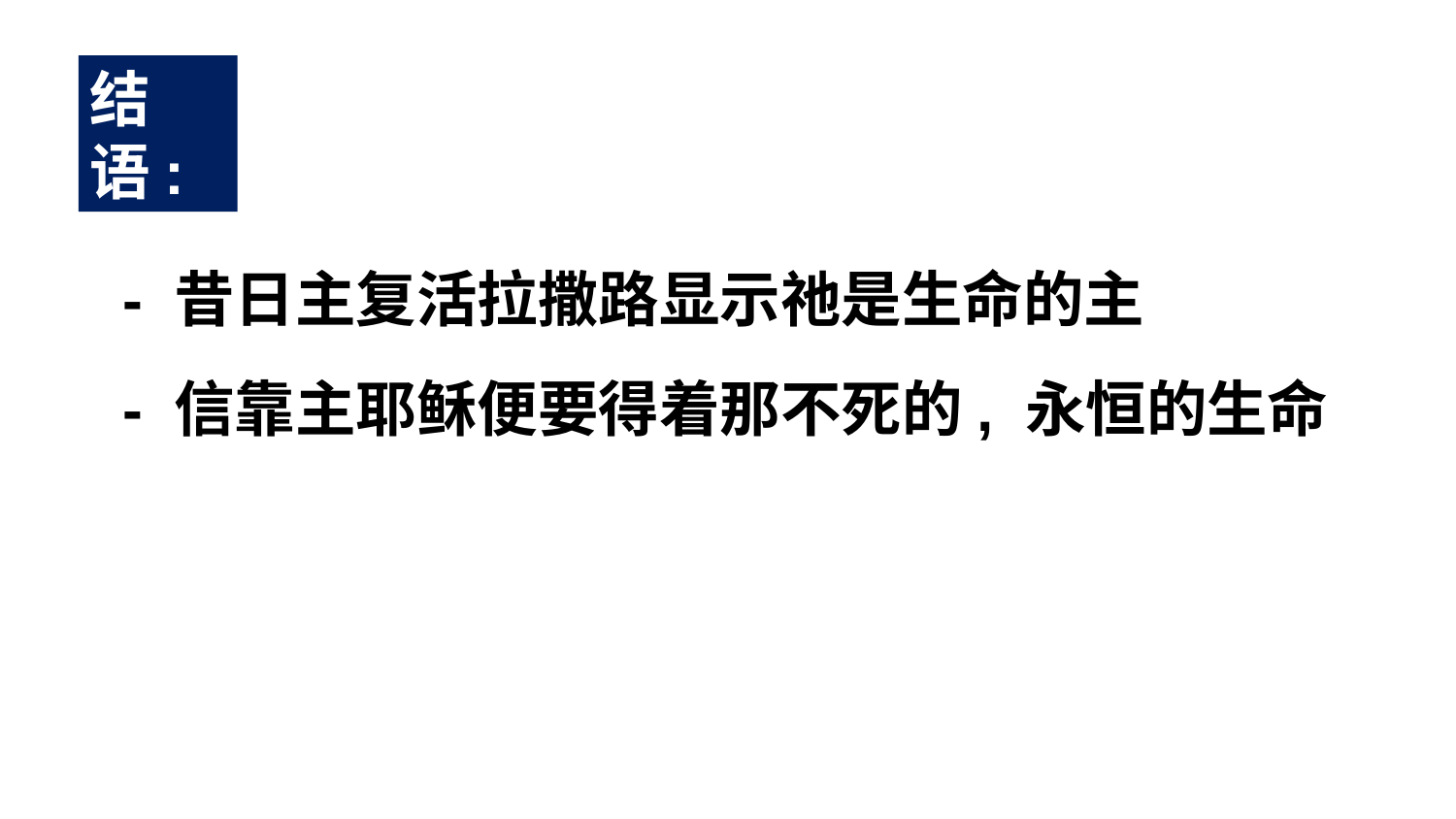

结语:

  - 昔日主复活拉撒路显示祂是生命的主
  - 信靠主耶稣便要得着那不死的, 永恒的生命